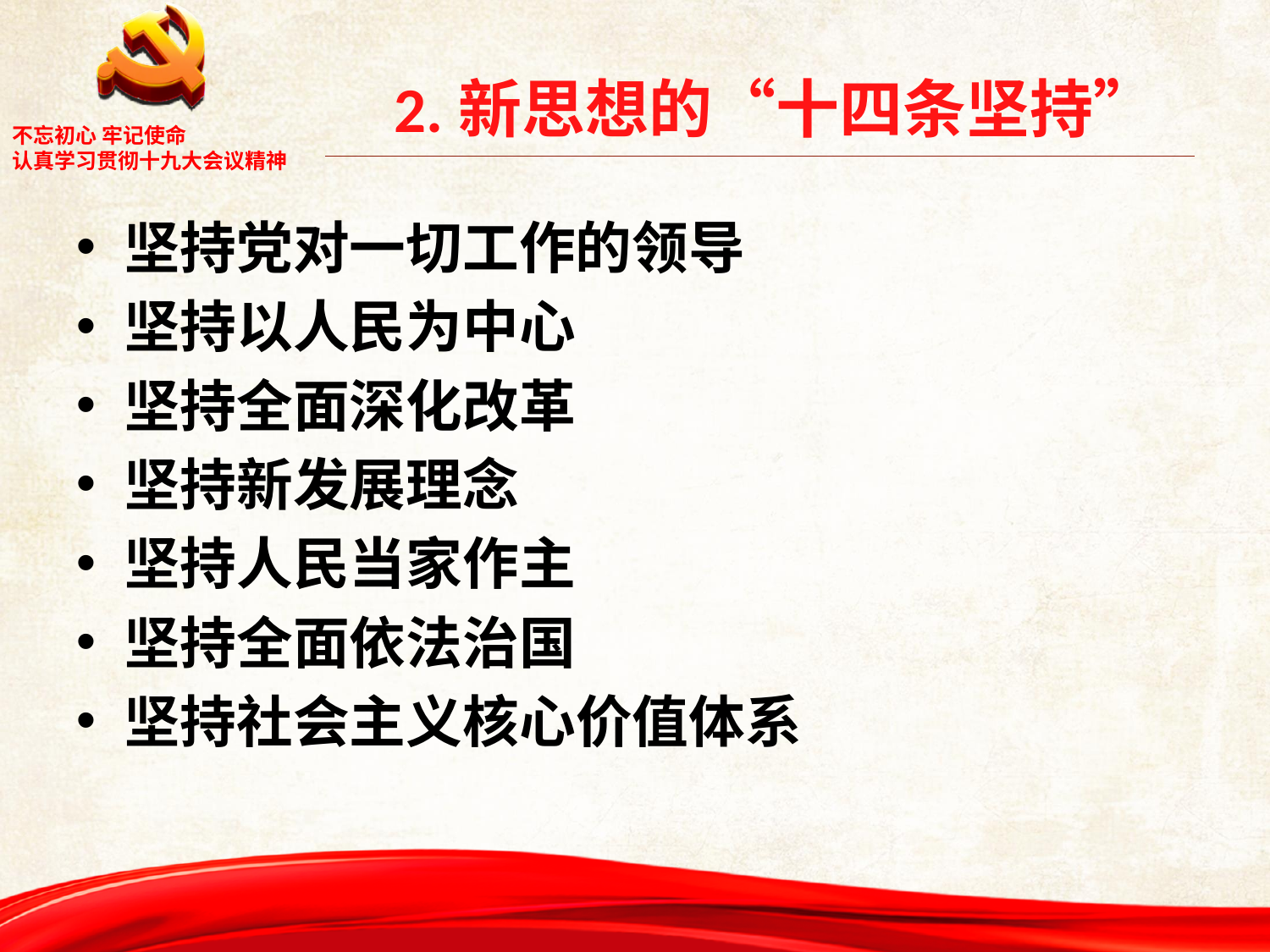

# 2.新思想的“十四条坚持”
坚持党对一切工作的领导
坚持以人民为中心
坚持全面深化改革
坚持新发展理念
坚持人民当家作主
坚持全面依法治国
坚持社会主义核心价值体系
33